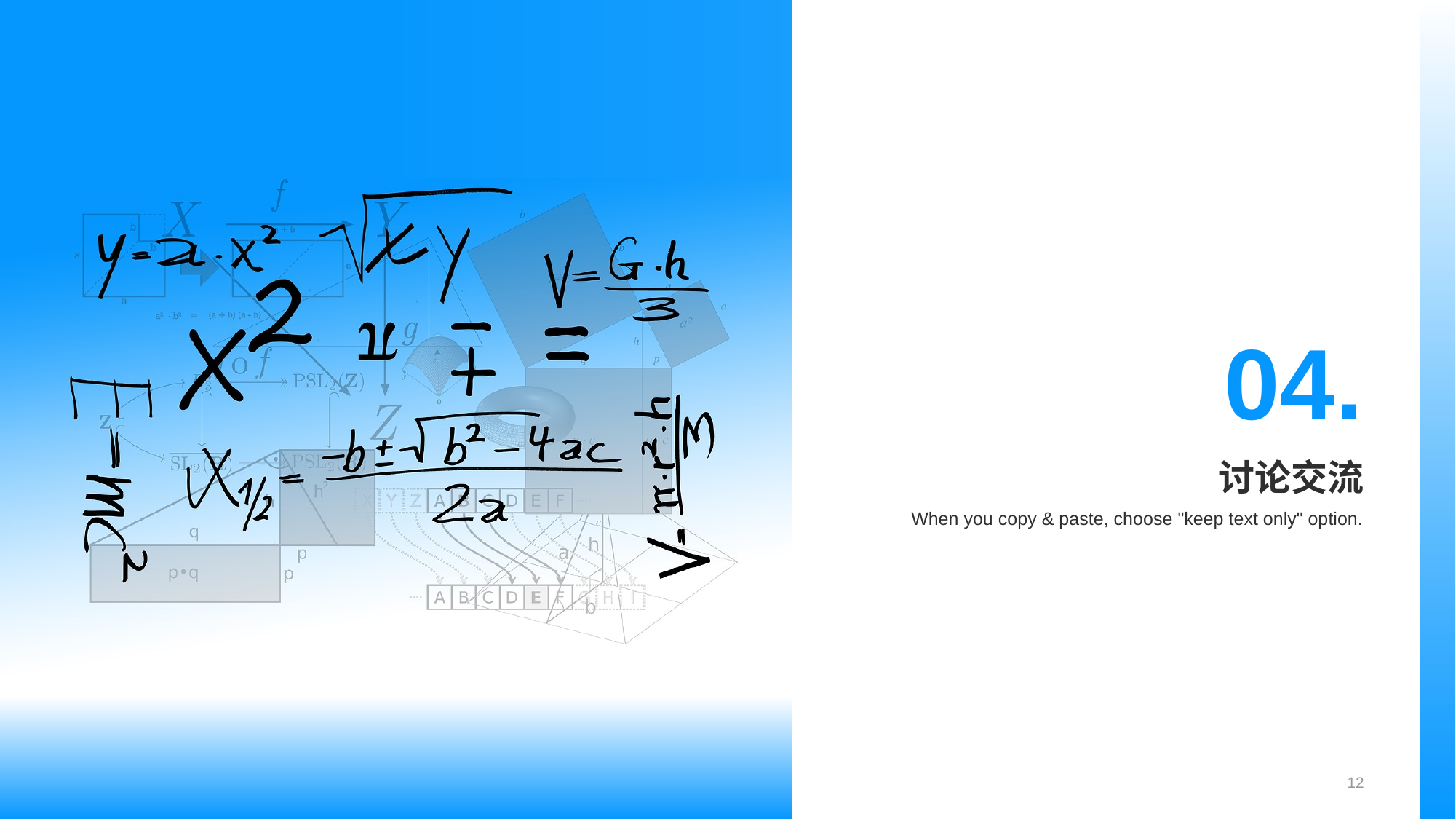

04.
# 讨论交流
When you copy & paste, choose "keep text only" option.
12